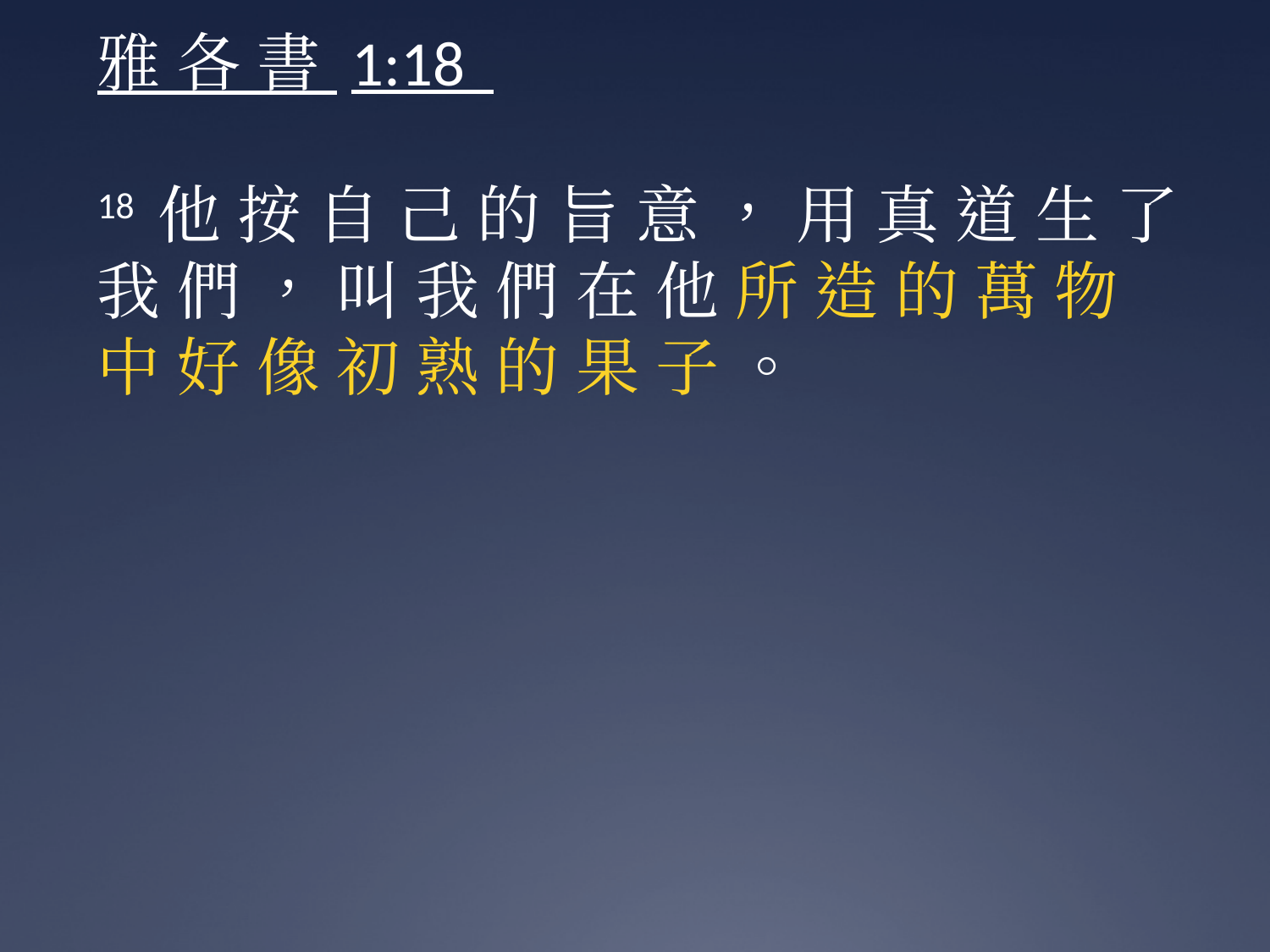

雅 各 書 1:18
18 他 按 自 己 的 旨 意 ， 用 真 道 生 了 我 們 ， 叫 我 們 在 他 所 造 的 萬 物 中 好 像 初 熟 的 果 子 。